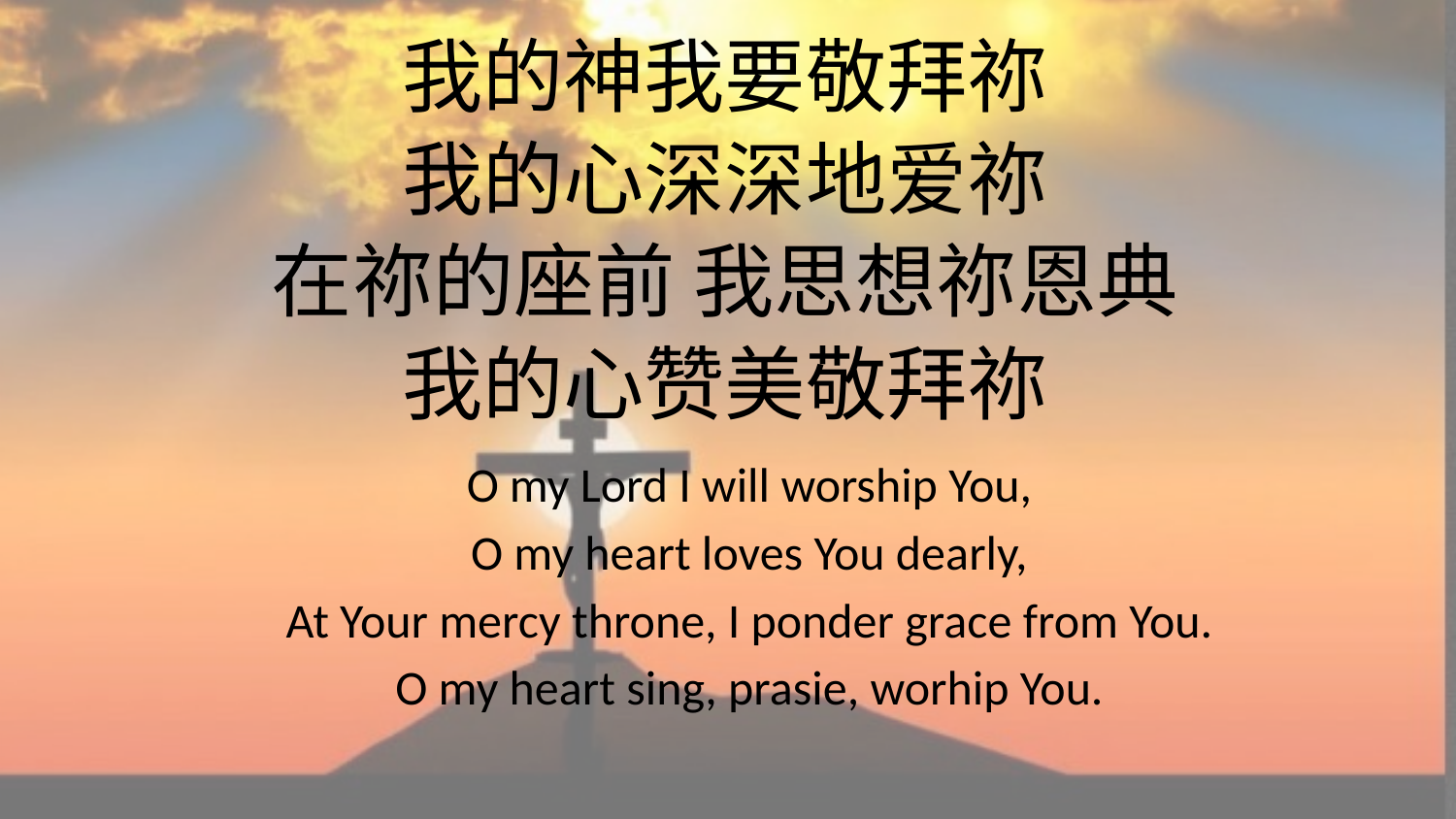

我的神我要敬拜祢
我的心深深地爱祢
在祢的座前 我思想祢恩典
我的心赞美敬拜祢
O my Lord I will worship You,
O my heart loves You dearly,
At Your mercy throne, I ponder grace from You.
O my heart sing, prasie, worhip You.